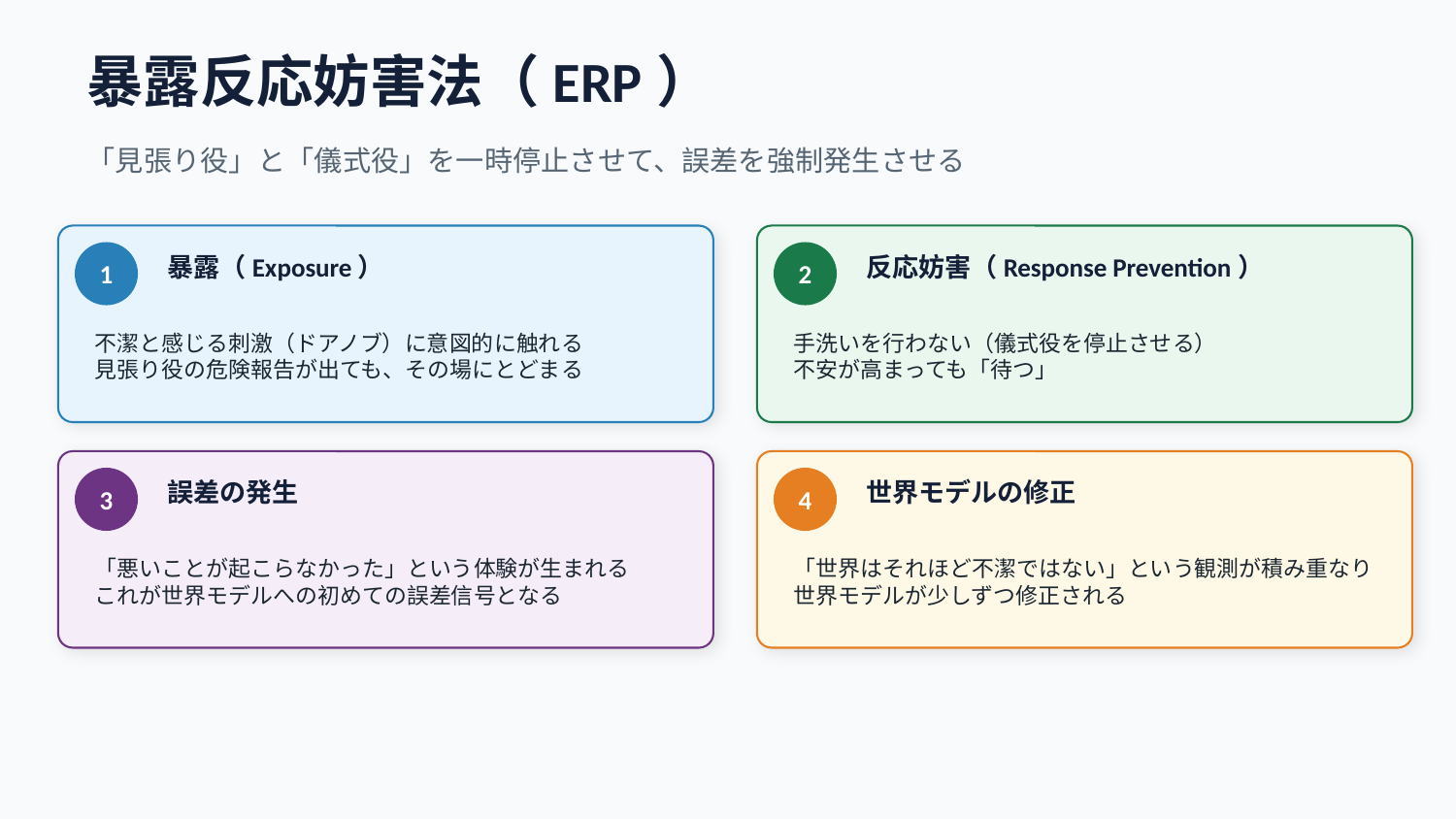

暴露反応妨害法（ERP）
「見張り役」と「儀式役」を一時停止させて、誤差を強制発生させる

暴露（Exposure）
反応妨害（Response Prevention）

1

2
不潔と感じる刺激（ドアノブ）に意図的に触れる
見張り役の危険報告が出ても、その場にとどまる
手洗いを行わない（儀式役を停止させる）
不安が高まっても「待つ」

誤差の発生
世界モデルの修正

3

4
「悪いことが起こらなかった」という体験が生まれる
これが世界モデルへの初めての誤差信号となる
「世界はそれほど不潔ではない」という観測が積み重なり
世界モデルが少しずつ修正される